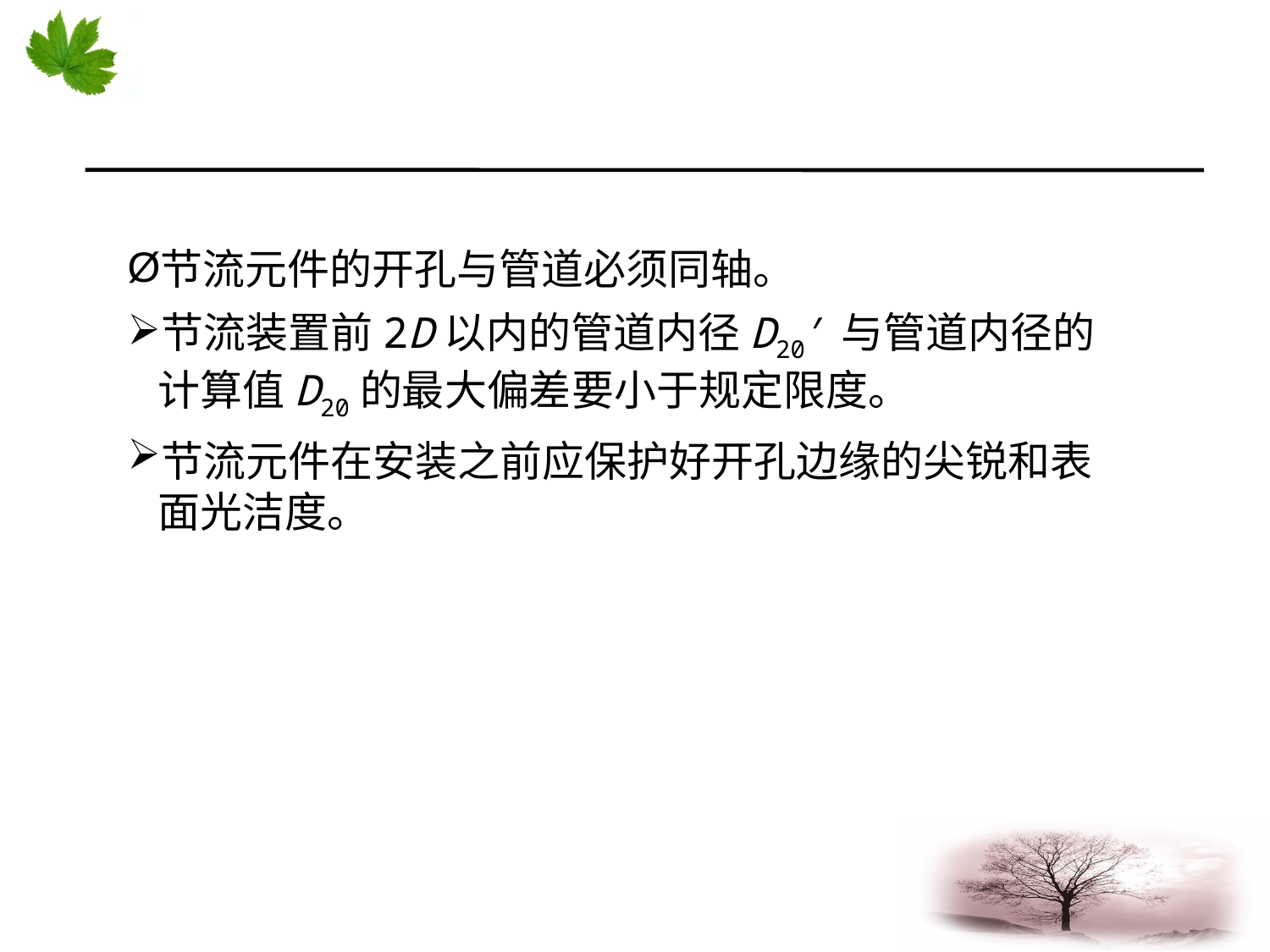

节流元件的开孔与管道必须同轴。
节流装置前2D以内的管道内径D20′与管道内径的计算值D20的最大偏差要小于规定限度。
节流元件在安装之前应保护好开孔边缘的尖锐和表面光洁度。